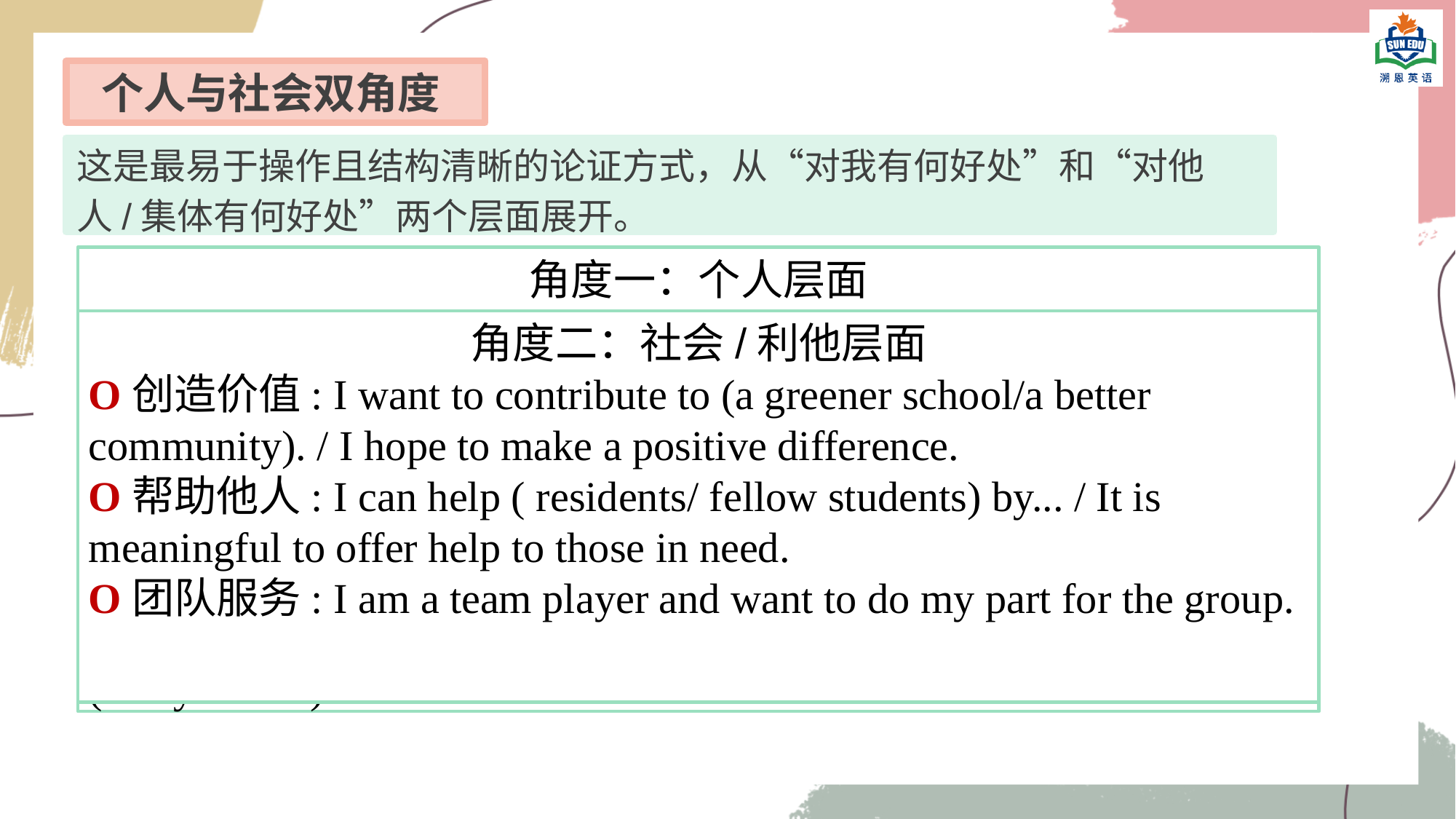

个人与社会双角度
这是最易于操作且结构清晰的论证方式，从“对我有何好处”和“对他人/集体有何好处”两个层面展开。
角度一：个人层面
O兴趣热情: I have always been fascinated by/ passionate about...
O技能提升: It will allow me to improve my skills in (communication/organization)... / This is a perfect opportunity to put my (English) knowledge into practice.
O知识学习: I can gain more knowledge about (botany/gardening)... / It will deepen my understanding of...
O未来规划: This experience will be beneficial for my future (study/career).

角度二：社会/利他层面
O创造价值: I want to contribute to (a greener school/a better community). / I hope to make a positive difference.
O帮助他人: I can help ( residents/ fellow students) by... / It is meaningful to offer help to those in need.
O团队服务: I am a team player and want to do my part for the group.